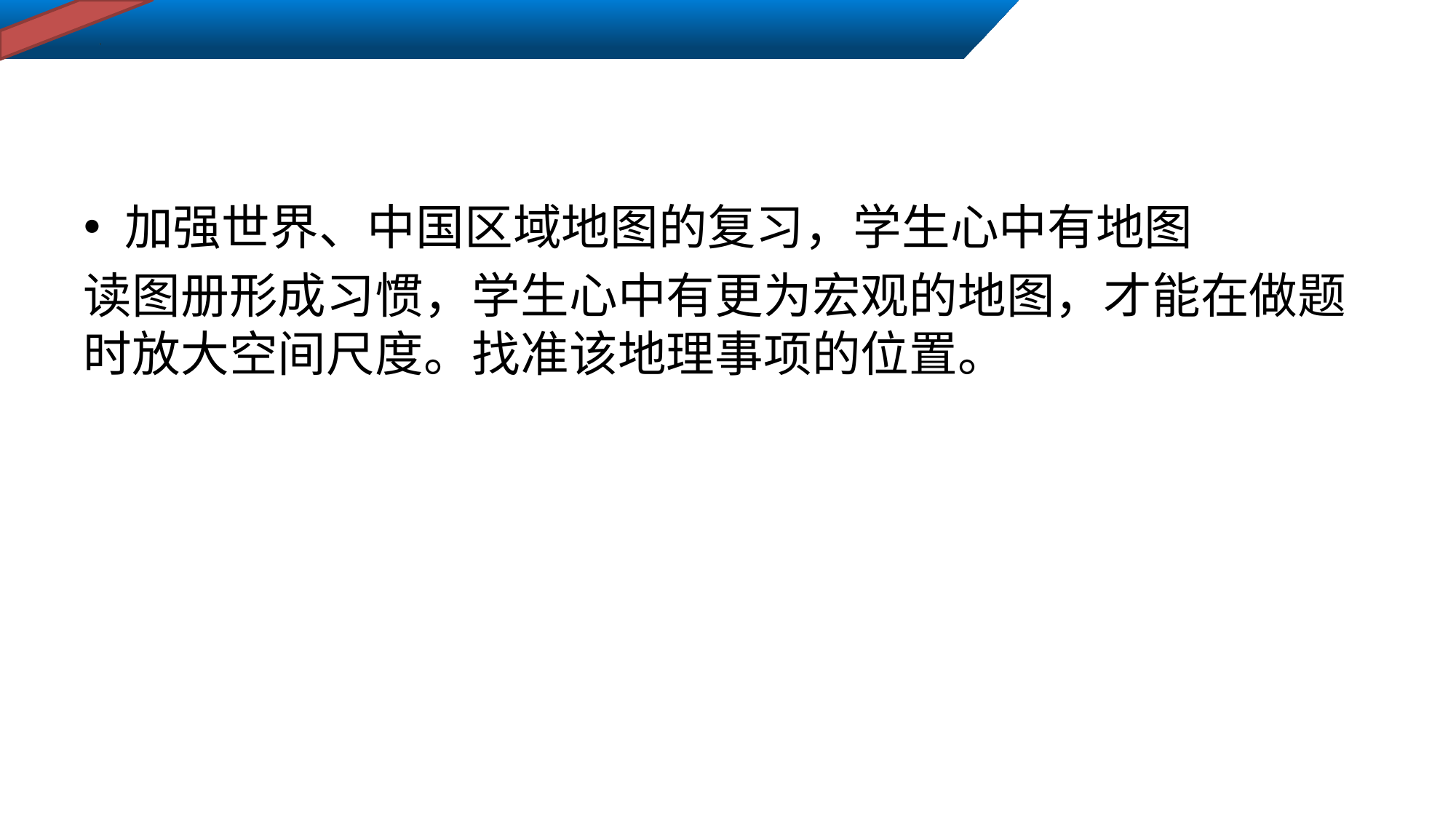

加强世界、中国区域地图的复习，学生心中有地图
读图册形成习惯，学生心中有更为宏观的地图，才能在做题时放大空间尺度。找准该地理事项的位置。